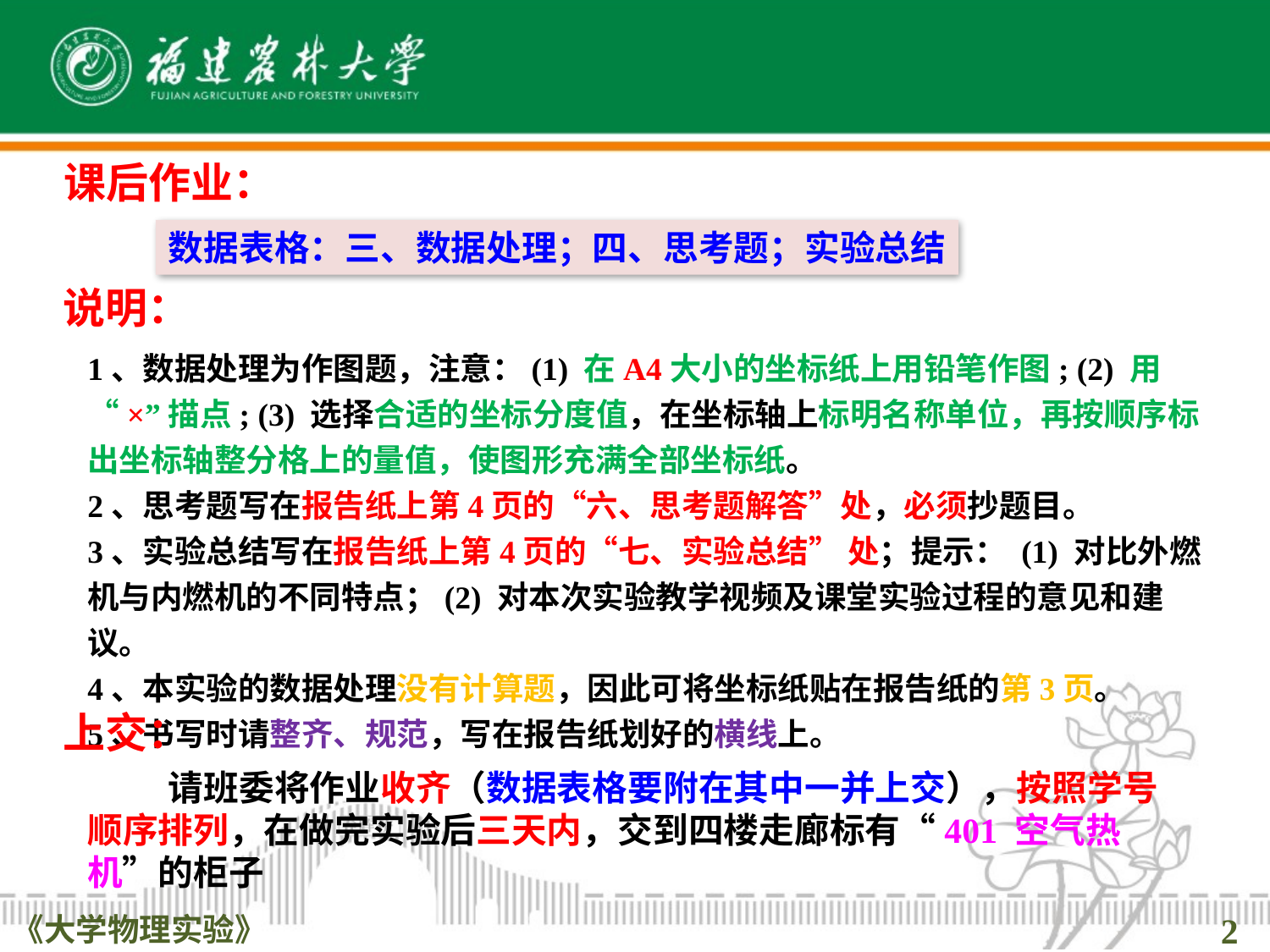

课后作业：
数据表格：三、数据处理；四、思考题；实验总结
说明：
1、数据处理为作图题，注意：(1) 在A4大小的坐标纸上用铅笔作图; (2) 用“×”描点; (3) 选择合适的坐标分度值，在坐标轴上标明名称单位，再按顺序标出坐标轴整分格上的量值，使图形充满全部坐标纸。
2、思考题写在报告纸上第4页的“六、思考题解答”处，必须抄题目。
3、实验总结写在报告纸上第4页的“七、实验总结” 处；提示： (1) 对比外燃机与内燃机的不同特点；(2) 对本次实验教学视频及课堂实验过程的意见和建议。
4、本实验的数据处理没有计算题，因此可将坐标纸贴在报告纸的第3页。
5、书写时请整齐、规范，写在报告纸划好的横线上。
上交：
         请班委将作业收齐（数据表格要附在其中一并上交），按照学号顺序排列，在做完实验后三天内，交到四楼走廊标有“401 空气热机”的柜子